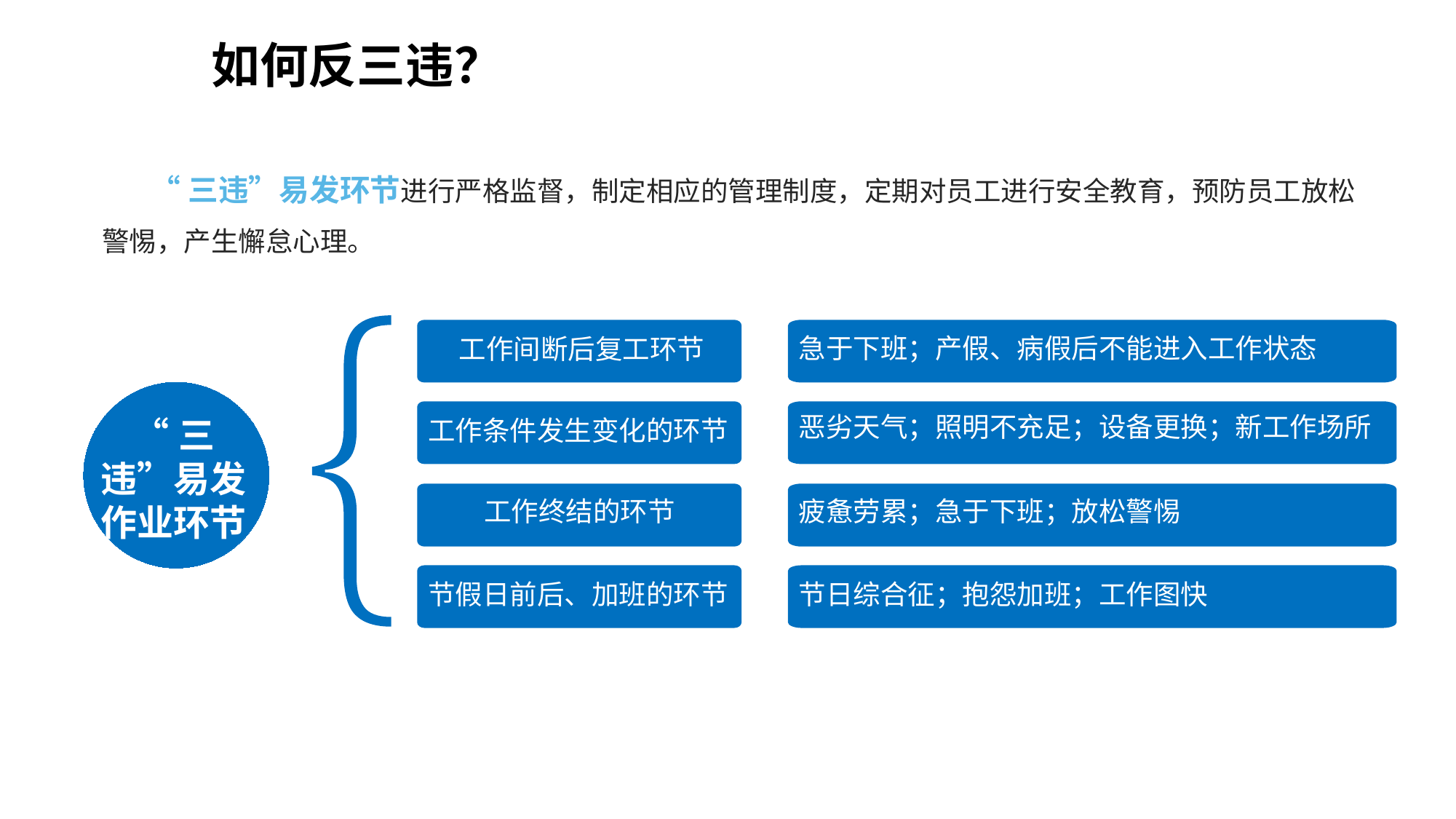

如何反三违？
       “三违”易发环节进行严格监督，制定相应的管理制度，定期对员工进行安全教育，预防员工放松警惕，产生懈怠心理。

急于下班；产假、病假后不能进入工作状态

工作间断后复工环节

恶劣天气；照明不充足；设备更换；新工作场所

工作条件发生变化的环节
“三违”易发作业环节

疲惫劳累；急于下班；放松警惕

工作终结的环节

节假日前后、加班的环节

节日综合征；抱怨加班；工作图快